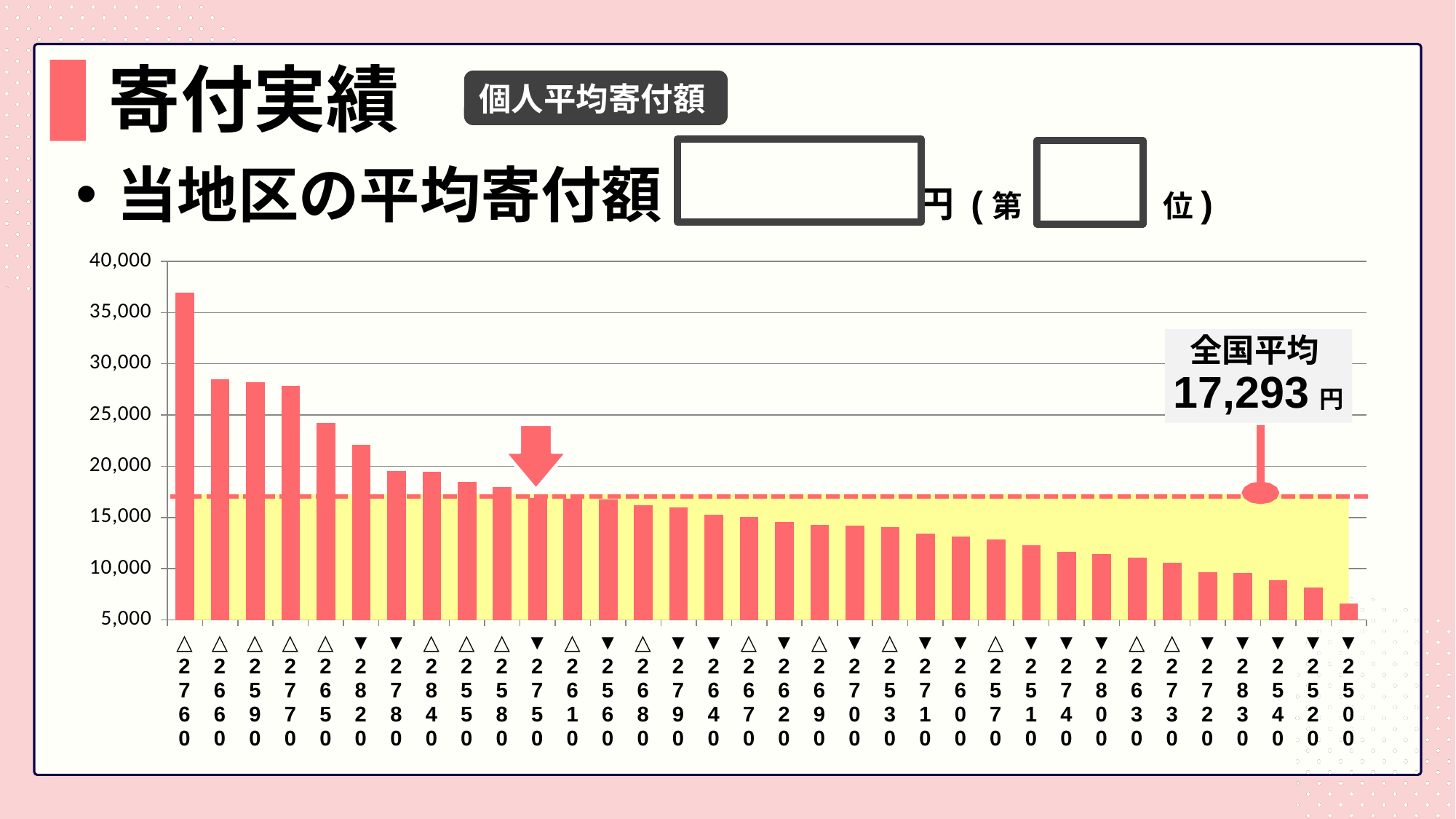

# 寄付実績
個人平均寄付額

当地区の平均寄付額   　　　　円 (第　　　　　位)

### Chart

| Category | 系列 3 | 列2 | 平均寄付額 |
|---|---|---|---|
| △2760 | 17293.0 | 2760.0 | 36935.0 |
| △2660 | 17293.0 | 2660.0 | 28501.0 |
| △2590 | 17293.0 | 2590.0 | 28232.0 |
| △2770 | 17293.0 | 2770.0 | 27853.0 |
| △2650 | 17293.0 | 2650.0 | 24251.0 |
| ▼2820 | 17293.0 | 2820.0 | 22114.0 |
| ▼2780 | 17293.0 | 2780.0 | 19513.0 |
| △2840 | 17293.0 | 2840.0 | 19476.0 |
| △2550 | 17293.0 | 2550.0 | 18483.0 |
| △2580 | 17293.0 | 2580.0 | 17958.0 |
| ▼2750 | 17293.0 | 2750.0 | 16923.0 |
| △2610 | 17293.0 | 2610.0 | 16851.0 |
| ▼2560 | 17293.0 | 2560.0 | 16789.0 |
| △2680 | 17293.0 | 2680.0 | 16203.0 |
| ▼2790 | 17293.0 | 2790.0 | 15952.0 |
| ▼2640 | 17293.0 | 2640.0 | 15254.0 |
| △2670 | 17293.0 | 2670.0 | 15046.0 |
| ▼2620 | 17293.0 | 2620.0 | 14537.0 |
| △2690 | 17293.0 | 2690.0 | 14262.0 |
| ▼2700 | 17293.0 | 2700.0 | 14182.0 |
| △2530 | 17293.0 | 2530.0 | 14083.0 |
| ▼2710 | 17293.0 | 2710.0 | 13420.0 |
| ▼2600 | 17293.0 | 2600.0 | 13171.0 |
| △2570 | 17293.0 | 2570.0 | 12869.0 |
| ▼2510 | 17293.0 | 2510.0 | 12263.0 |
| ▼2740 | 17293.0 | 2740.0 | 11669.0 |
| ▼2800 | 17293.0 | 2800.0 | 11410.0 |
| △2630 | 17293.0 | 2630.0 | 11086.0 |
| △2730 | 17293.0 | 2730.0 | 10577.0 |
| ▼2720 | 17293.0 | 2720.0 | 9637.0 |
| ▼2830 | 17293.0 | 2830.0 | 9569.0 |
| ▼2540 | 17293.0 | 2540.0 | 8856.0 |
| ▼2520 | 17293.0 | 2520.0 | 8165.0 |
| ▼2500 | 17293.0 | 2500.0 | 6573.0 |
全国平均17,293円